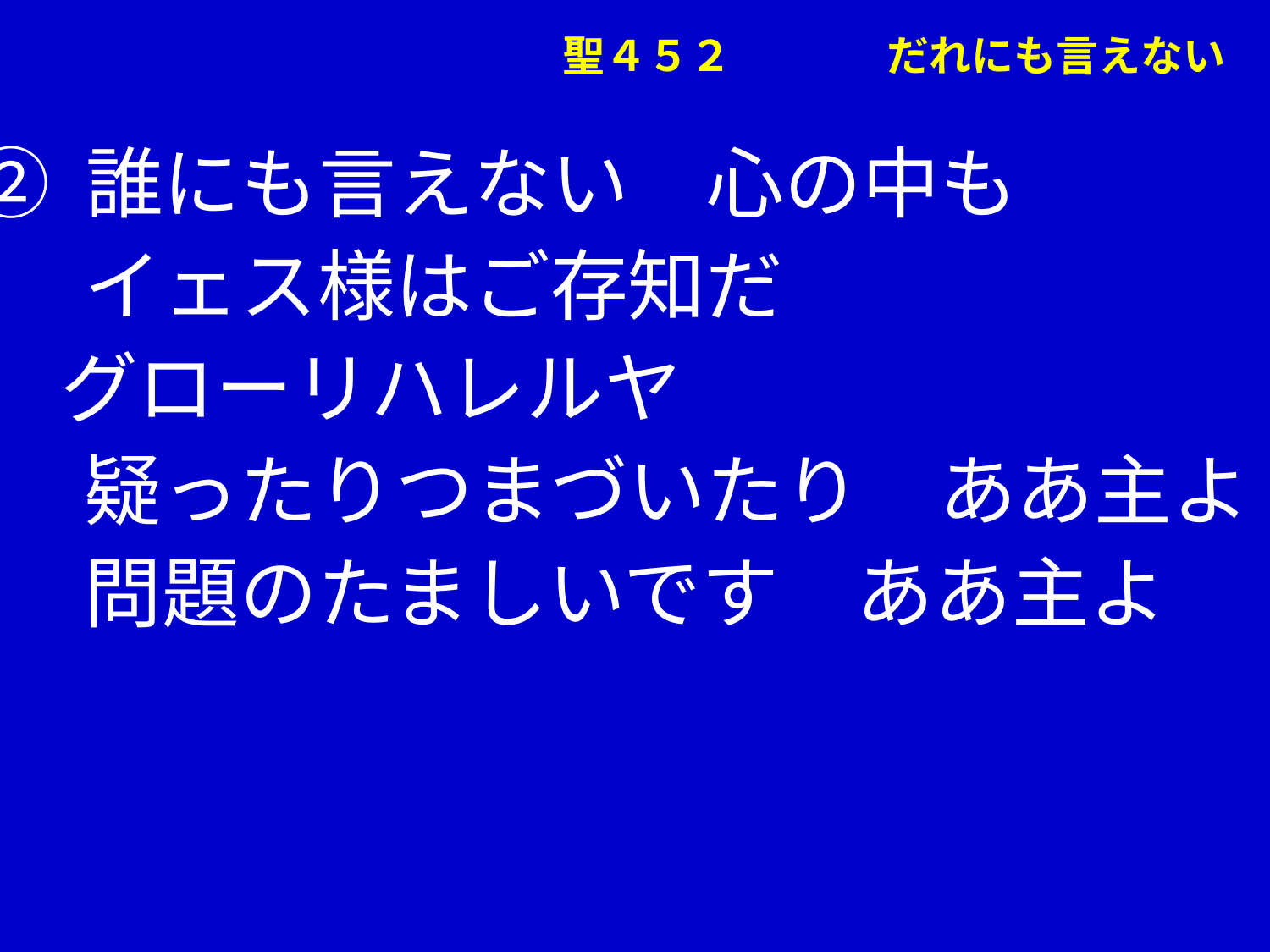

聖４５２　　だれにも言えない
② 誰にも言えない　心の中も
　  イェス様はご存知だ
    グローリハレルヤ
　  疑ったりつまづいたり　ああ主よ
　  問題のたましいです　ああ主よ